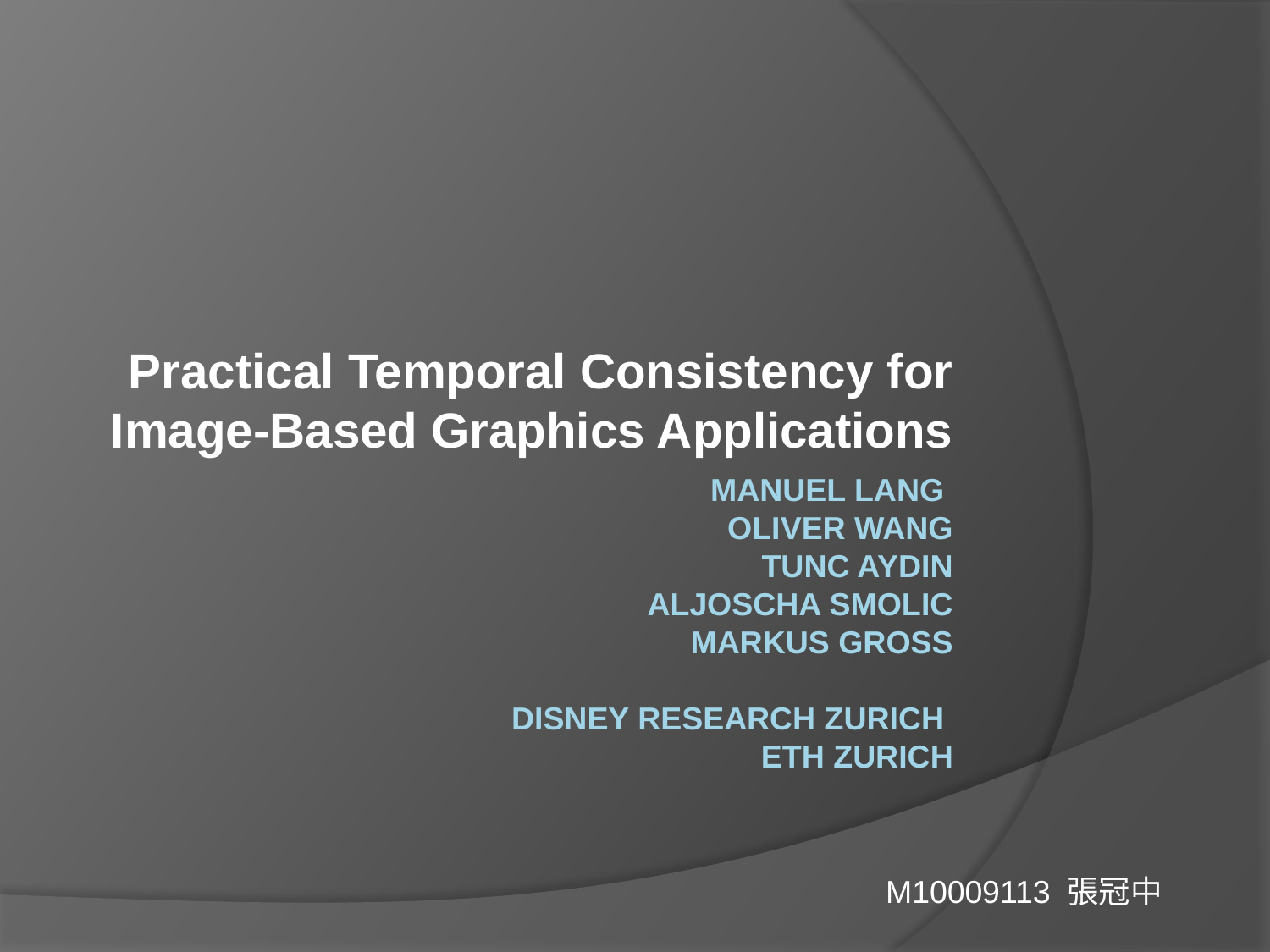

Practical Temporal Consistency for Image-Based Graphics Applications
# Manuel Lang Oliver Wang Tunc Aydin Aljoscha Smolic Markus Gross Disney Research Zurich ETH Zurich
M10009113 張冠中